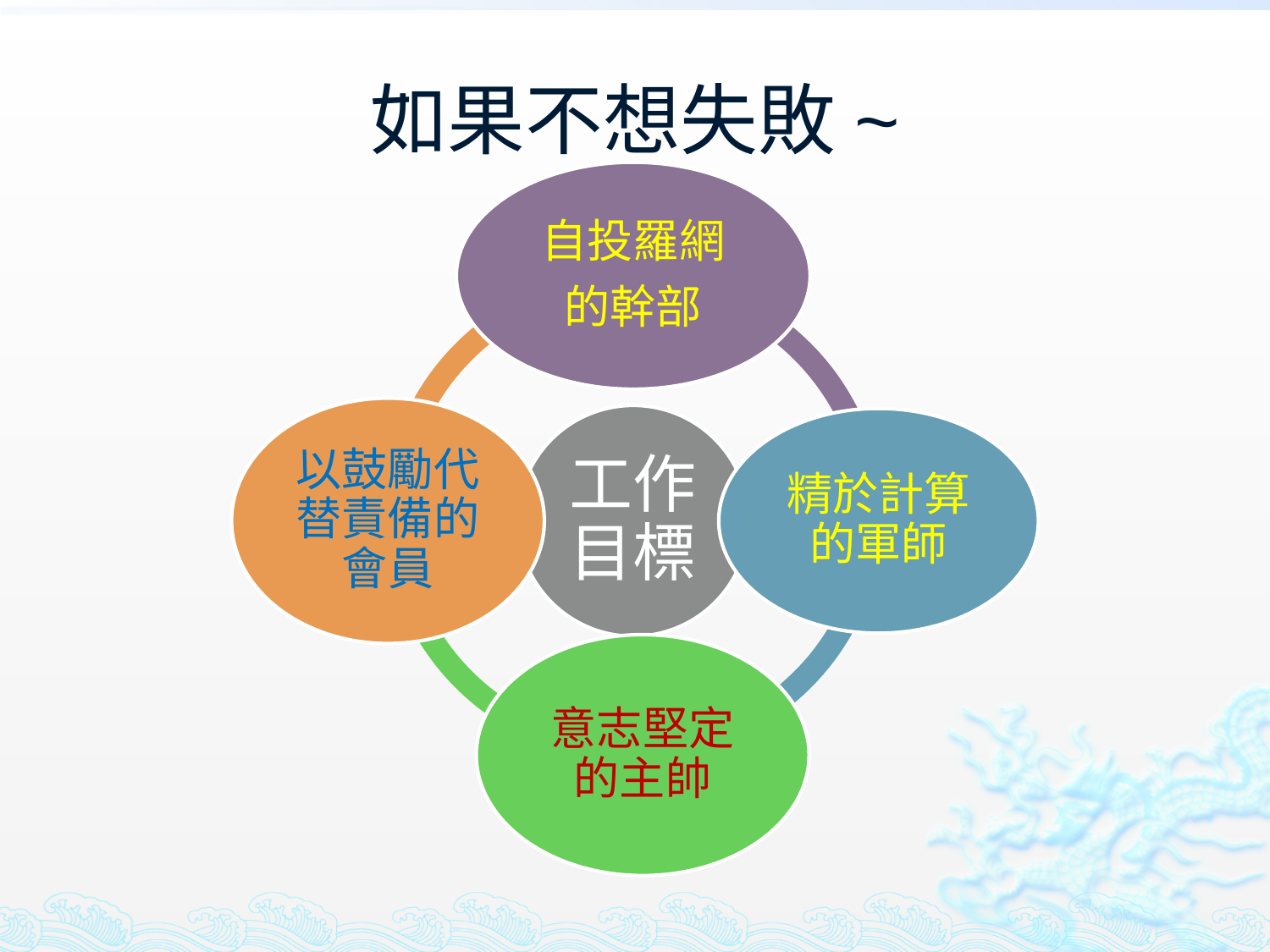

# 如果不想失敗~
工作目標
自投羅網
的幹部
精於計算的軍師
意志堅定的主帥
以鼓勵代替責備的會員